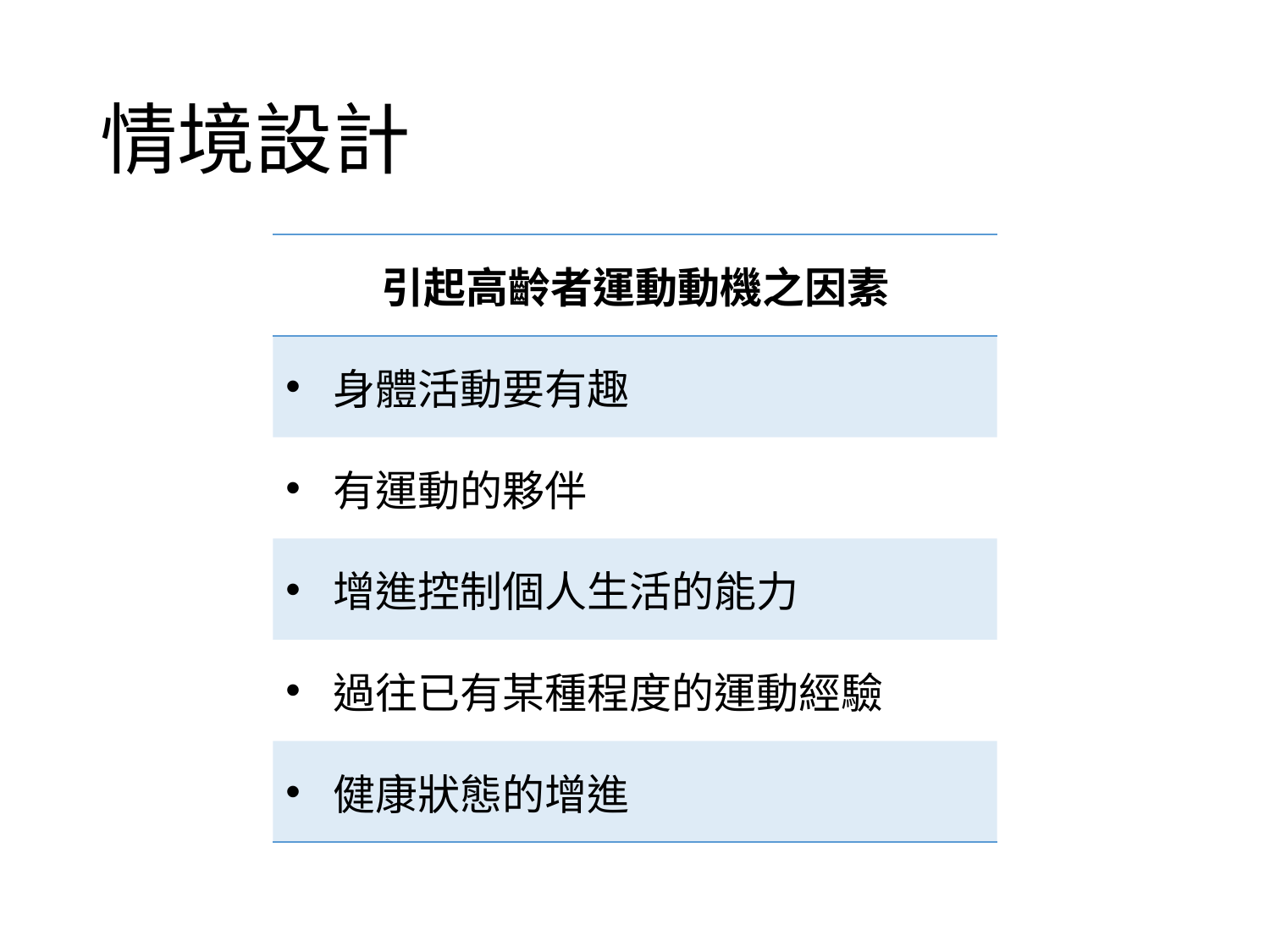

# 情境設計
| 引起高齡者運動動機之因素 |
| --- |
| 身體活動要有趣 |
| 有運動的夥伴 |
| 增進控制個人生活的能力 |
| 過往已有某種程度的運動經驗 |
| 健康狀態的增進 |